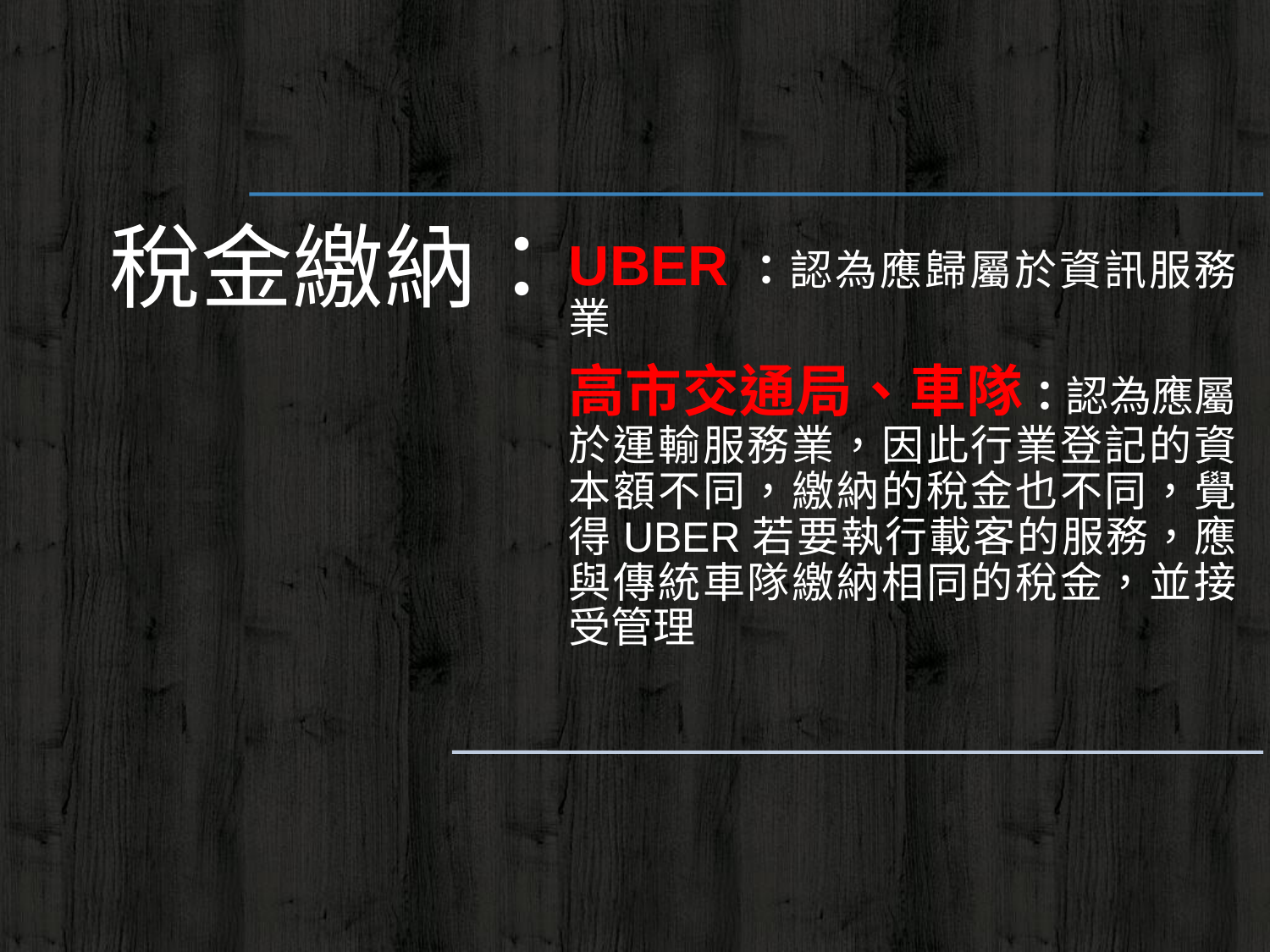

稅金繳納：
UBER：認為應歸屬於資訊服務業
高市交通局、車隊：認為應屬於運輸服務業，因此行業登記的資本額不同，繳納的稅金也不同，覺得UBER若要執行載客的服務，應與傳統車隊繳納相同的稅金，並接受管理